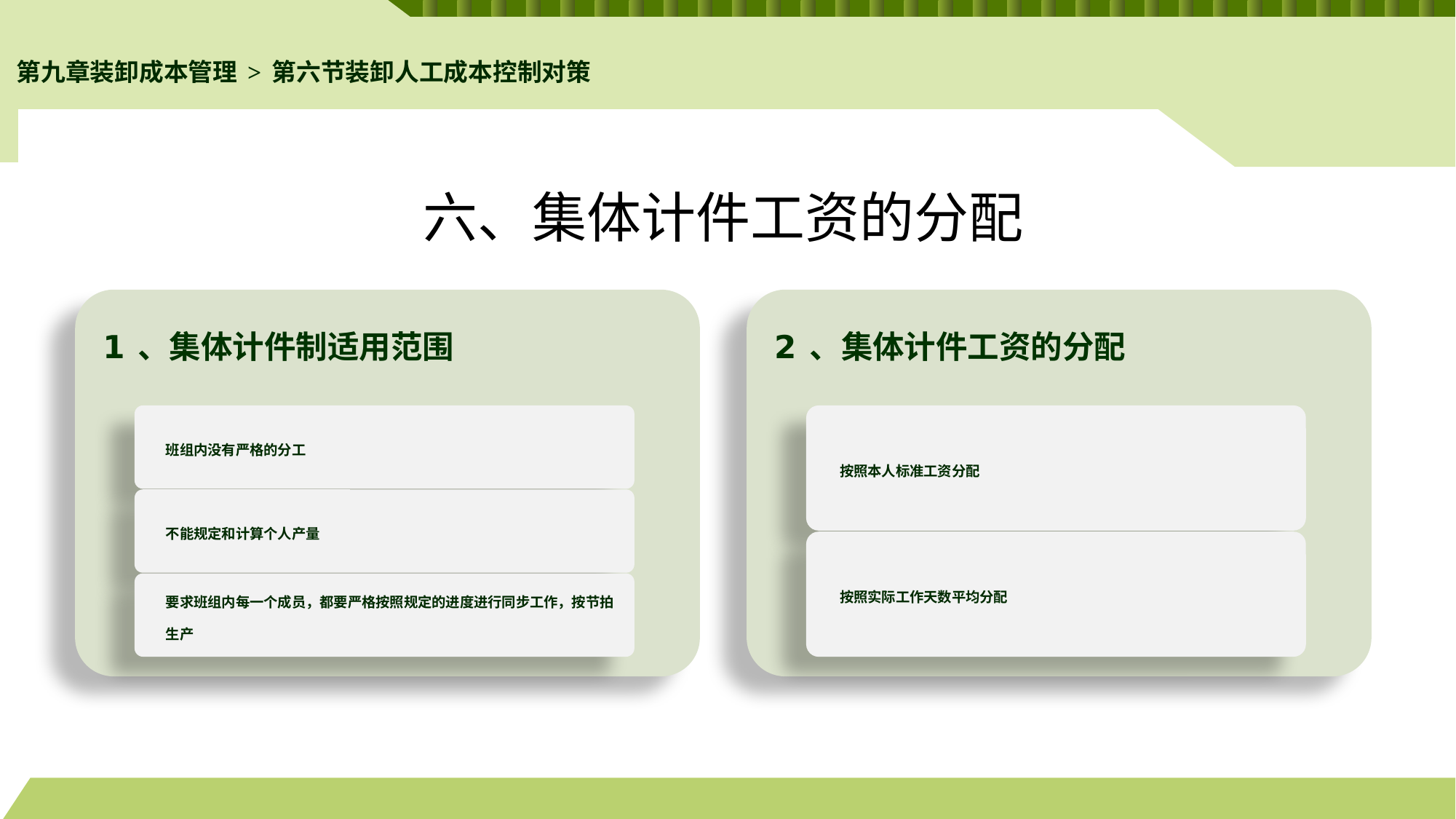

第九章装卸成本管理>第六节装卸人工成本控制对策
# 六、集体计件工资的分配
1、集体计件制适用范围
班组内没有严格的分工
不能规定和计算个人产量
要求班组内每一个成员，都要严格按照规定的进度进行同步工作，按节拍生产
2、集体计件工资的分配
按照本人标准工资分配
按照实际工作天数平均分配